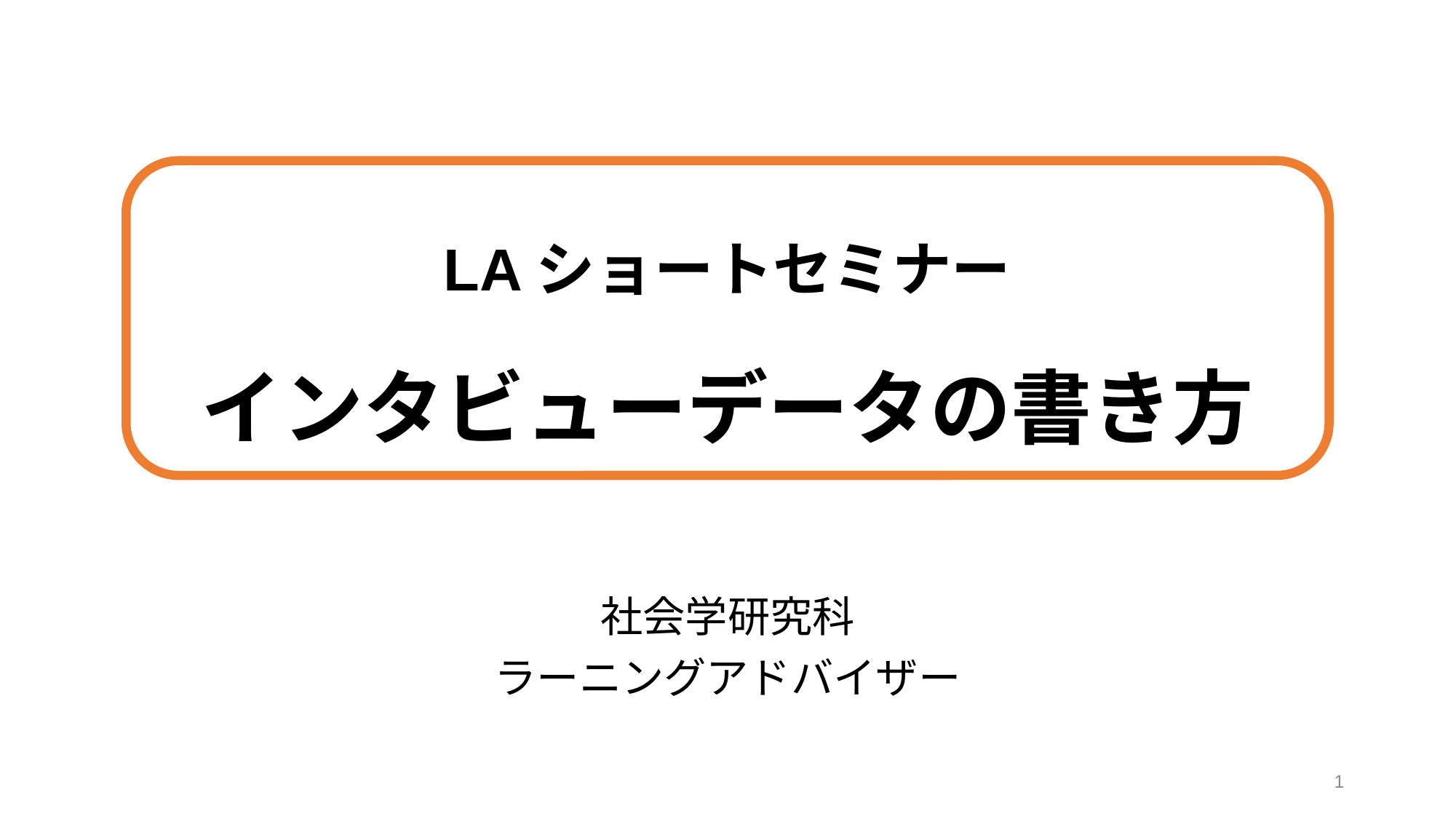

# LAショートセミナー インタビューデータの書き方

社会学研究科
ラーニングアドバイザー
1